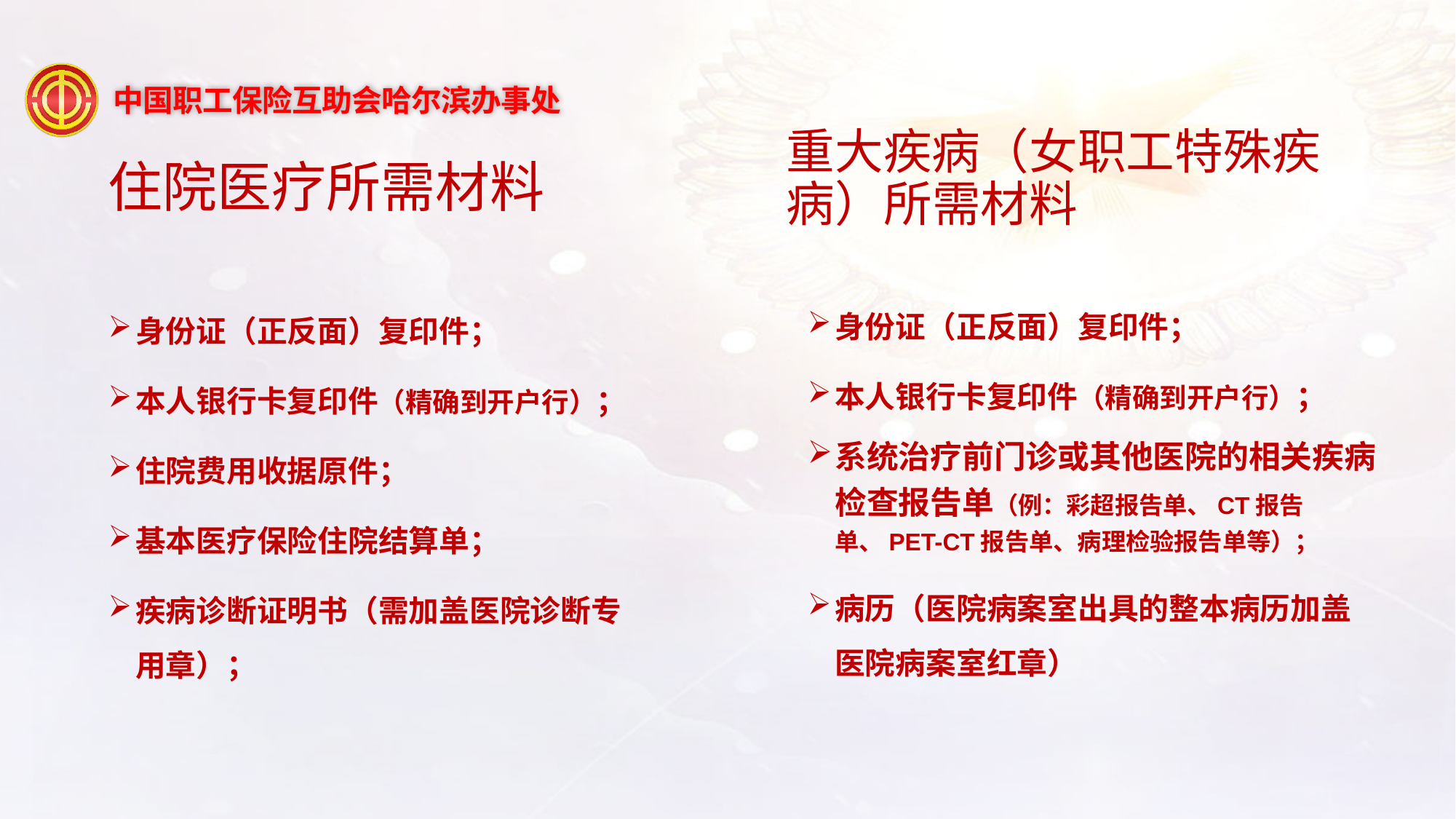

重大疾病（女职工特殊疾病）所需材料
住院医疗所需材料
身份证（正反面）复印件；
本人银行卡复印件（精确到开户行）；
系统治疗前门诊或其他医院的相关疾病检查报告单（例：彩超报告单、CT报告单、PET-CT报告单、病理检验报告单等）；
病历（医院病案室出具的整本病历加盖医院病案室红章）
身份证（正反面）复印件；
本人银行卡复印件（精确到开户行）；
住院费用收据原件；
基本医疗保险住院结算单；
疾病诊断证明书（需加盖医院诊断专用章）；